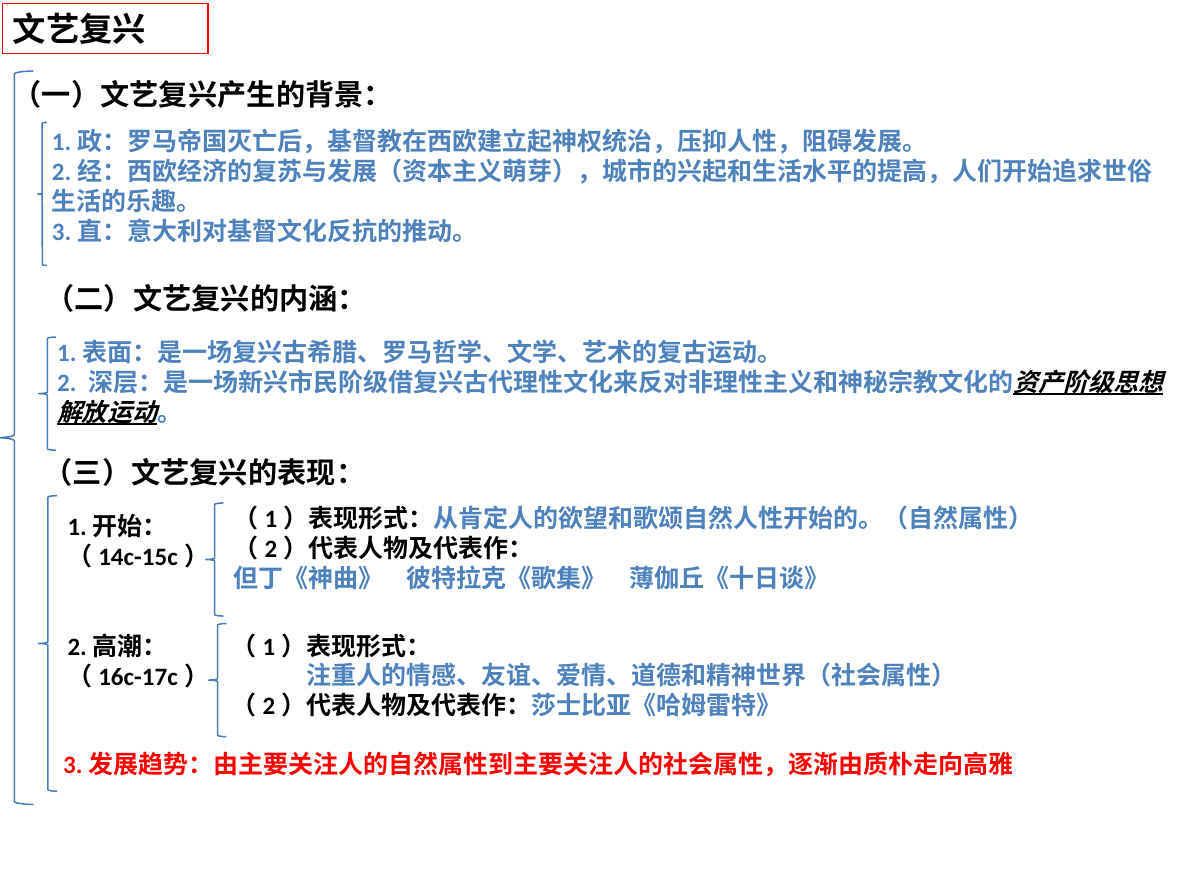

文艺复兴
（一）文艺复兴产生的背景：

1.政：罗马帝国灭亡后，基督教在西欧建立起神权统治，压抑人性，阻碍发展。
2.经：西欧经济的复苏与发展（资本主义萌芽），城市的兴起和生活水平的提高，人们开始追求世俗生活的乐趣。
3.直：意大利对基督文化反抗的推动。

（二）文艺复兴的内涵：
1.表面：是一场复兴古希腊、罗马哲学、文学、艺术的复古运动。
2. 深层：是一场新兴市民阶级借复兴古代理性文化来反对非理性主义和神秘宗教文化的资产阶级思想解放运动。

（三）文艺复兴的表现：

（1）表现形式：从肯定人的欲望和歌颂自然人性开始的。（自然属性）
（2）代表人物及代表作：
但丁《神曲》    彼特拉克《歌集》    薄伽丘《十日谈》

1.开始：
（14c-15c）

2.高潮：
（16c-17c）

（1）表现形式：
            注重人的情感、友谊、爱情、道德和精神世界（社会属性）
（2）代表人物及代表作：莎士比亚《哈姆雷特》
3.发展趋势：由主要关注人的自然属性到主要关注人的社会属性，逐渐由质朴走向高雅